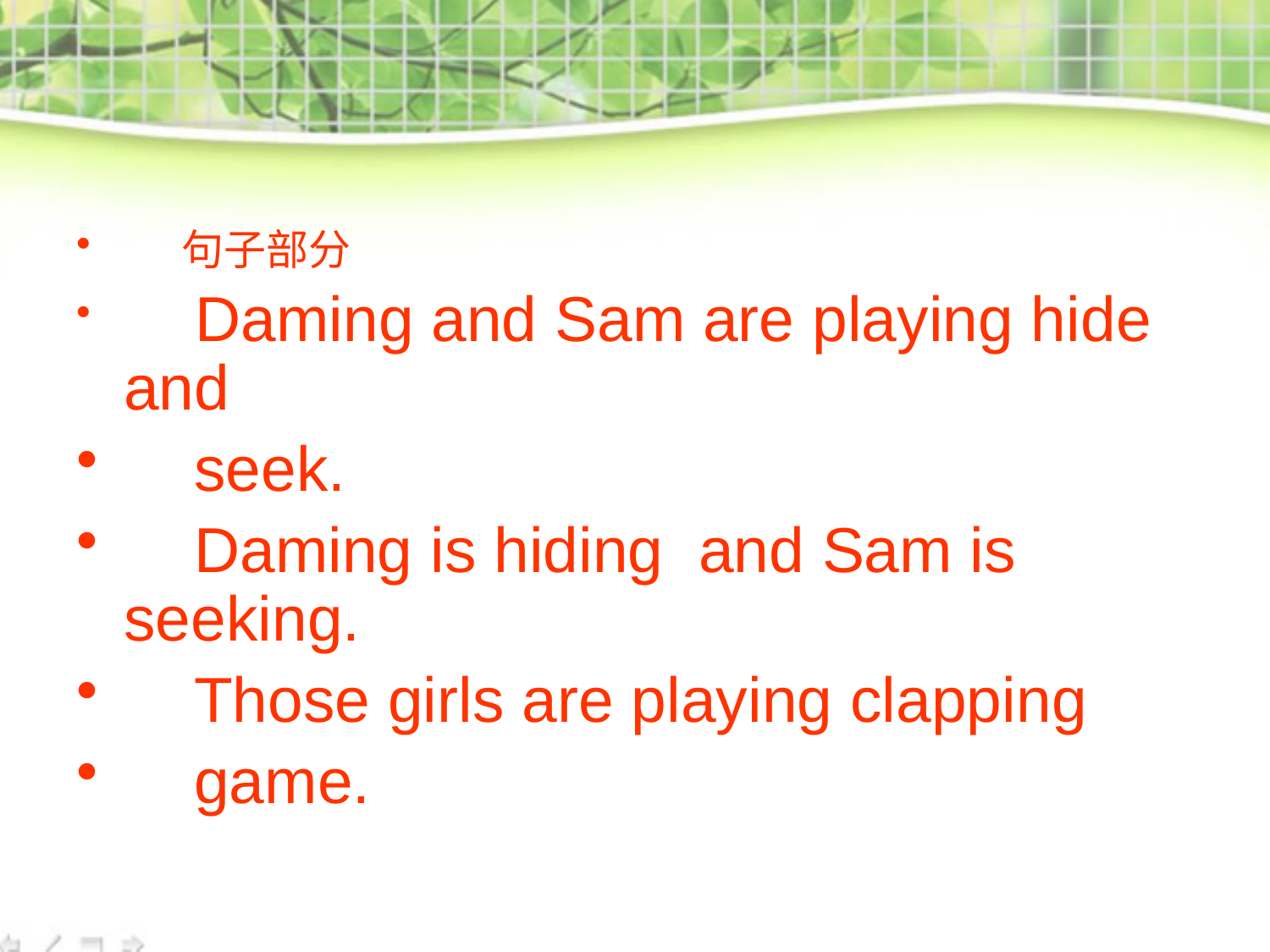

句子部分
      Daming and Sam are playing hide and
    seek.
    Daming is hiding  and Sam is seeking.
    Those girls are playing clapping
    game.